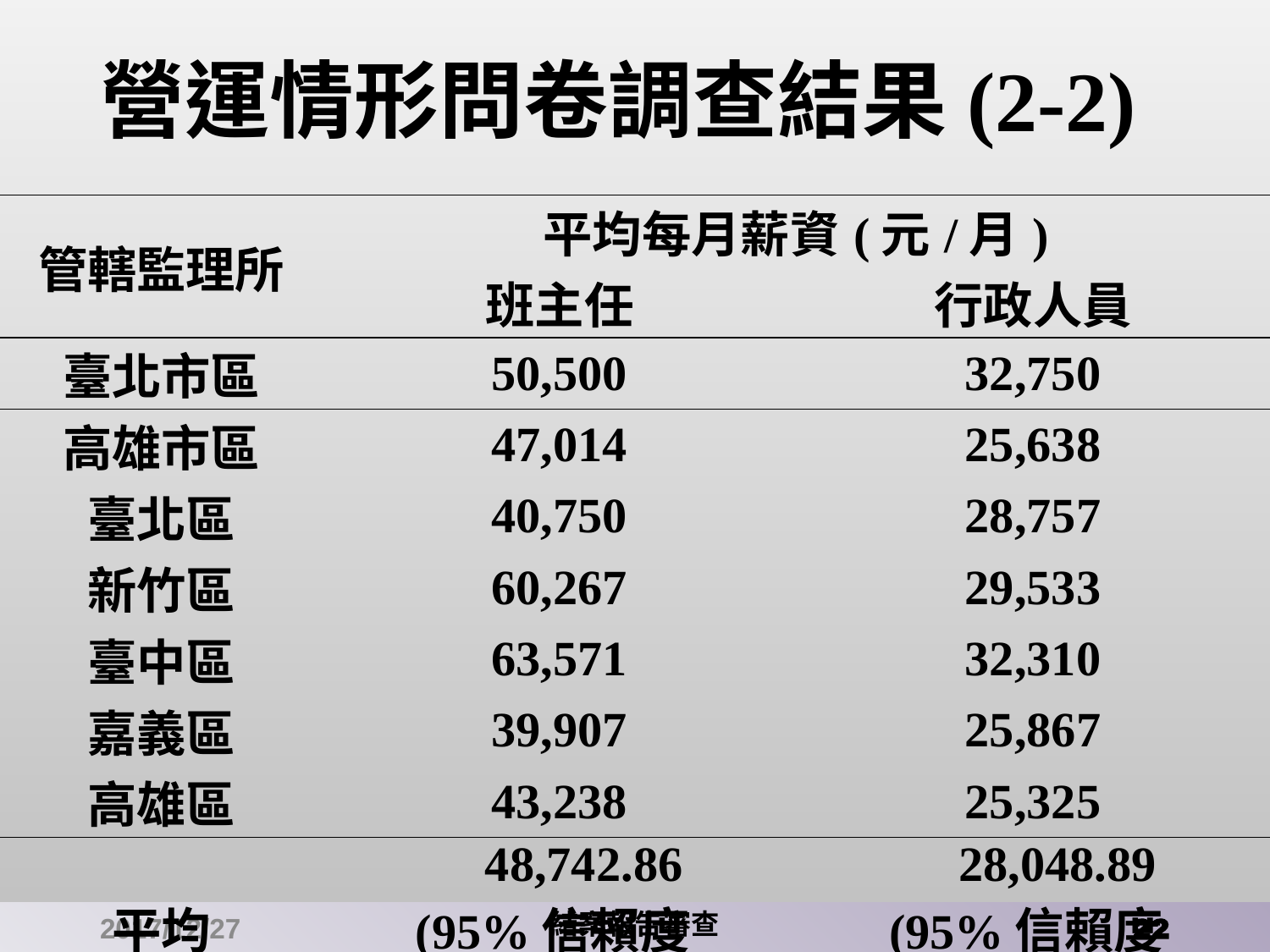

# 營運情形問卷調查結果(2-2)
| 管轄監理所 | 平均每月薪資(元/月) |  |
| --- | --- | --- |
|  | 班主任 | 行政人員 |
| 臺北市區 | 50,500 | 32,750 |
| 高雄市區 | 47,014 | 25,638 |
| 臺北區 | 40,750 | 28,757 |
| 新竹區 | 60,267 | 29,533 |
| 臺中區 | 63,571 | 32,310 |
| 嘉義區 | 39,907 | 25,867 |
| 高雄區 | 43,238 | 25,325 |
| 平均 | 48,742.86 (95%信賴度3,914.69) | 28,048.89 (95%信賴度1,125.41) |
2017/12/27
結案報告審查
22